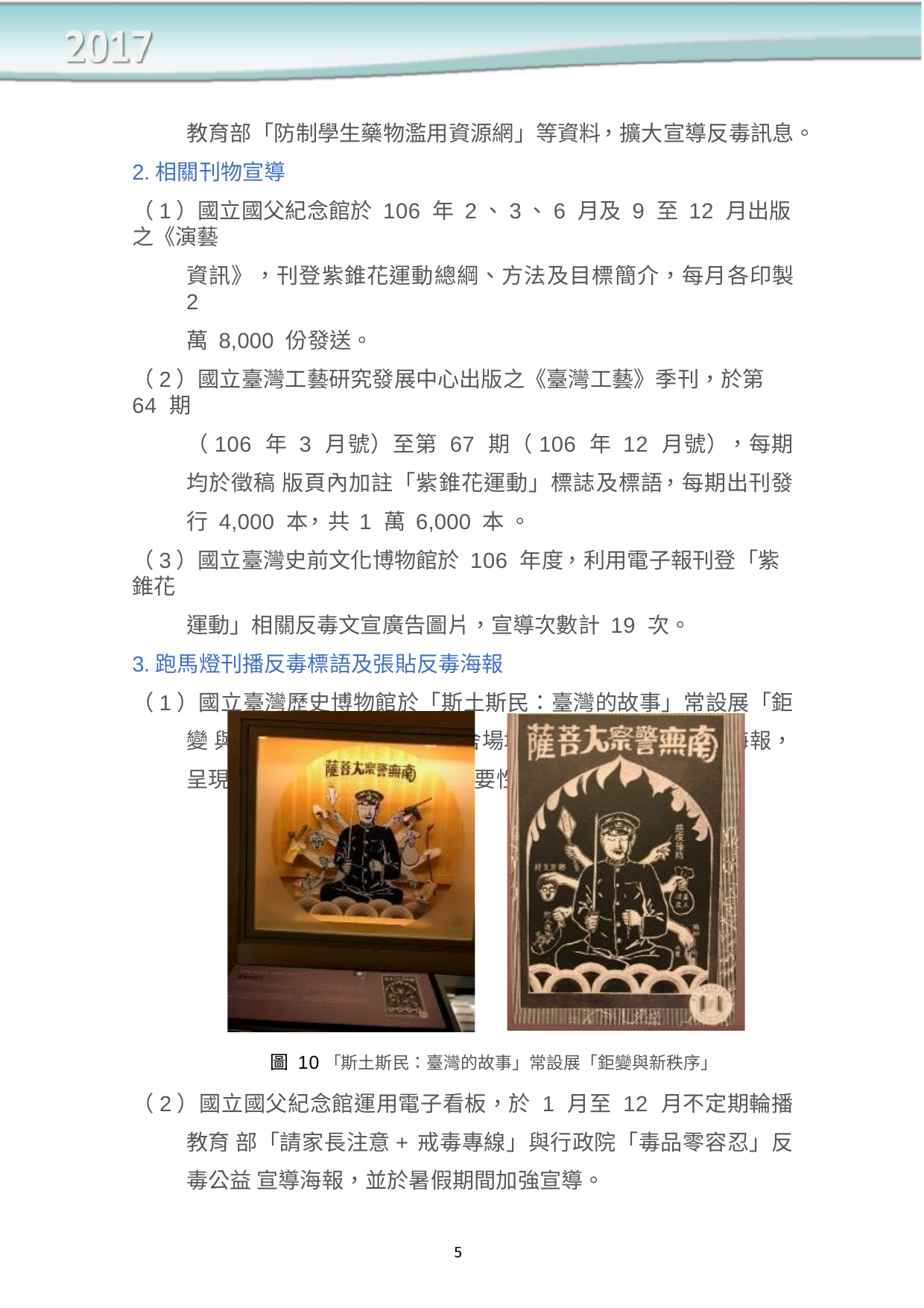

教育部「防制學生藥物濫用資源網」等資料，擴大宣導反毒訊息。
2.相關刊物宣導
（1）國立國父紀念館於 106 年 2、3、6 月及 9 至 12 月出版之《演藝
資訊》，刊登紫錐花運動總綱、方法及目標簡介，每月各印製 2
萬 8,000 份發送。
（2）國立臺灣工藝研究發展中心出版之《臺灣工藝》季刊，於第 64 期
（106 年 3 月號）至第 67 期（106 年 12 月號），每期均於徵稿 版頁內加註「紫錐花運動」標誌及標語，每期出刊發行 4,000 本，  共 1 萬 6,000 本 。
（3）國立臺灣史前文化博物館於 106 年度，利用電子報刊登「紫錐花
運動」相關反毒文宣廣告圖片，宣導次數計 19 次。
3.跑馬燈刊播反毒標語及張貼反毒海報
（1）國立臺灣歷史博物館於「斯土斯民：臺灣的故事」常設展「鉅變 與新秩序」展區之警察廳舍場域內，陳設具反毒意象海報，呈現 拒毒與維護社會治安的重要性。（圖 13）

圖 10「斯土斯民：臺灣的故事」常設展「鉅變與新秩序」
（2）國立國父紀念館運用電子看板，於 1 月至 12 月不定期輪播教育 部「請家長注意+戒毒專線」與行政院「毒品零容忍」反毒公益 宣導海報，並於暑假期間加強宣導。

5